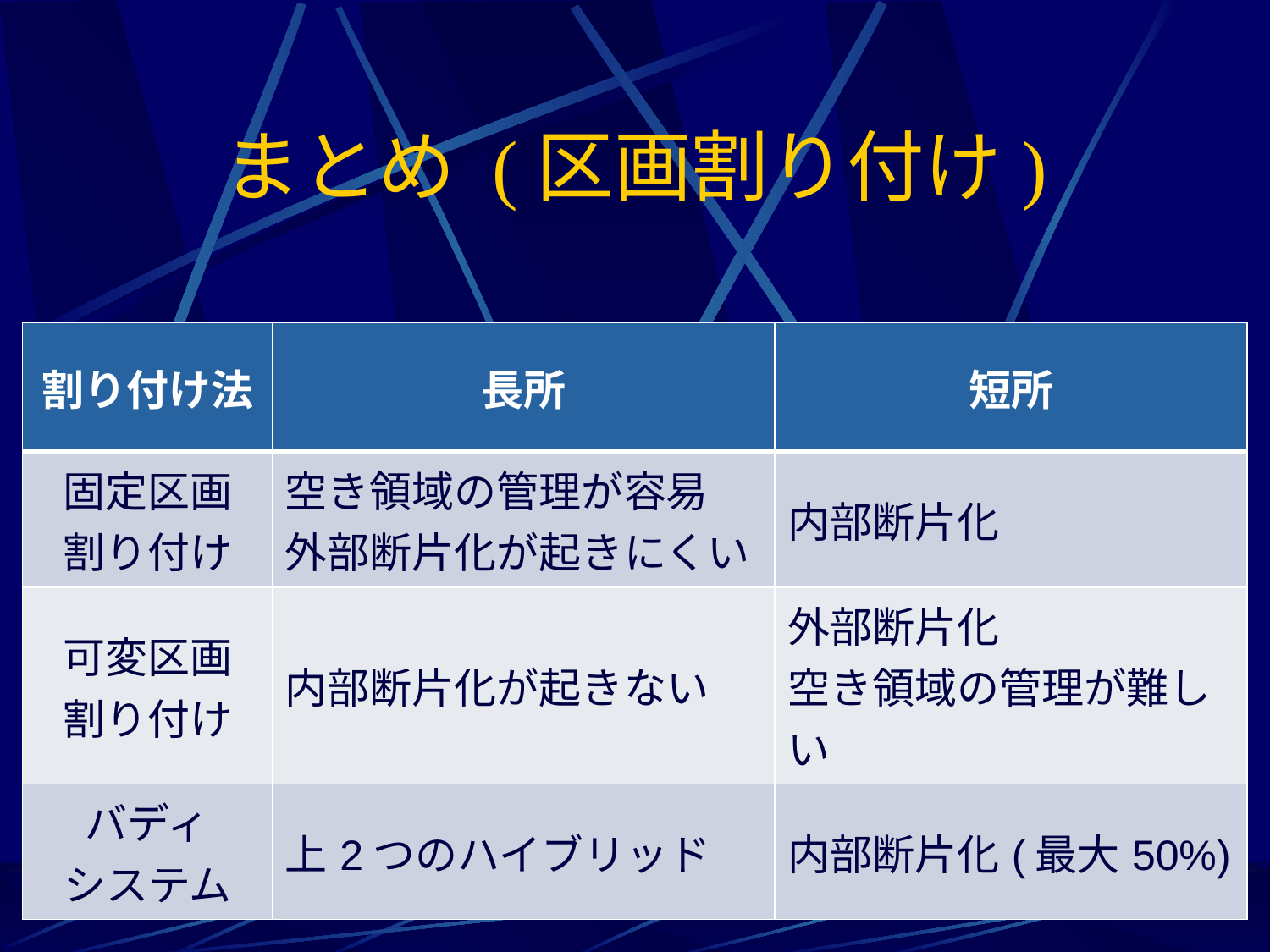

# まとめ (区画割り付け)
| 割り付け法 | 長所 | 短所 |
| --- | --- | --- |
| 固定区画 割り付け | 空き領域の管理が容易 外部断片化が起きにくい | 内部断片化 |
| 可変区画 割り付け | 内部断片化が起きない | 外部断片化 空き領域の管理が難しい |
| バディ システム | 上2つのハイブリッド | 内部断片化(最大50%) |